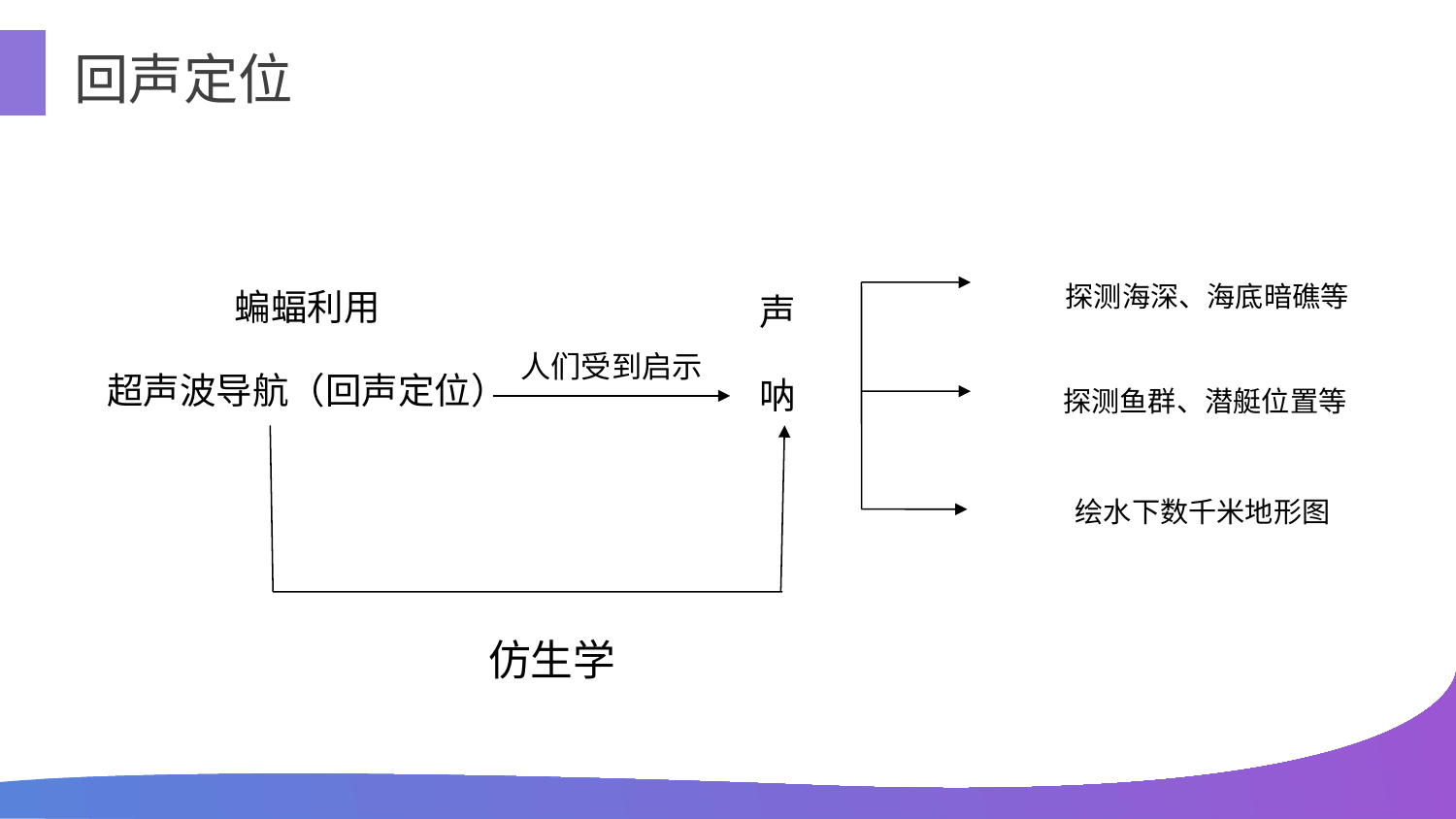

回声定位

探测海深、海底暗礁等
蝙蝠利用
超声波导航（回声定位）
声
呐

人们受到启示
探测鱼群、潜艇位置等

绘水下数千米地形图

仿生学